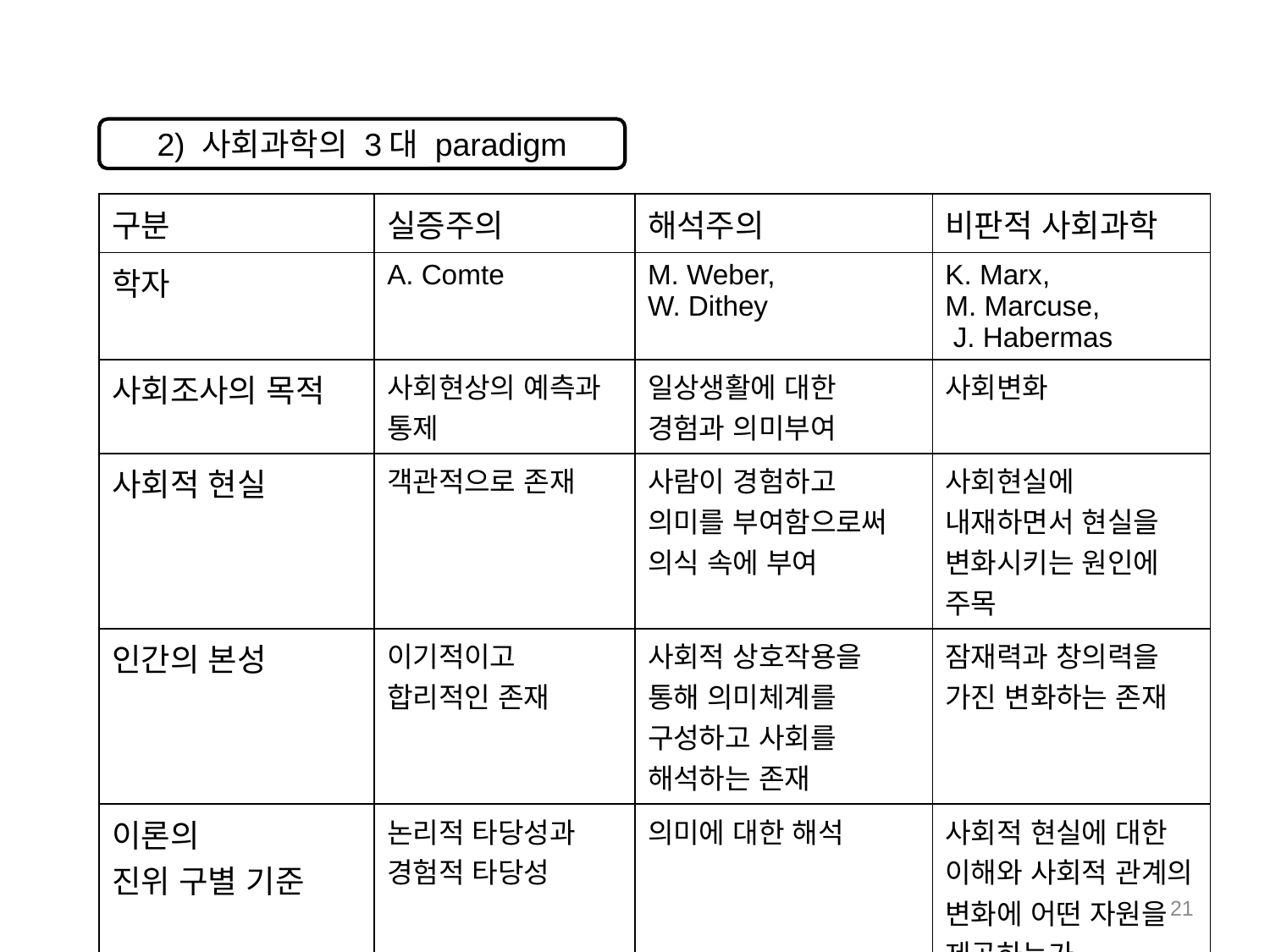

2) 사회과학의 3대 paradigm
| 구분 | 실증주의 | 해석주의 | 비판적 사회과학 |
| --- | --- | --- | --- |
| 학자 | A. Comte | M. Weber, W. Dithey | K. Marx, M. Marcuse, J. Habermas |
| 사회조사의 목적 | 사회현상의 예측과 통제 | 일상생활에 대한 경험과 의미부여 | 사회변화 |
| 사회적 현실 | 객관적으로 존재 | 사람이 경험하고 의미를 부여함으로써 의식 속에 부여 | 사회현실에 내재하면서 현실을 변화시키는 원인에 주목 |
| 인간의 본성 | 이기적이고 합리적인 존재 | 사회적 상호작용을 통해 의미체계를 구성하고 사회를 해석하는 존재 | 잠재력과 창의력을 가진 변화하는 존재 |
| 이론의 진위 구별 기준 | 논리적 타당성과 경험적 타당성 | 의미에 대한 해석 | 사회적 현실에 대한 이해와 사회적 관계의 변화에 어떤 자원을 제공하는가. |
21